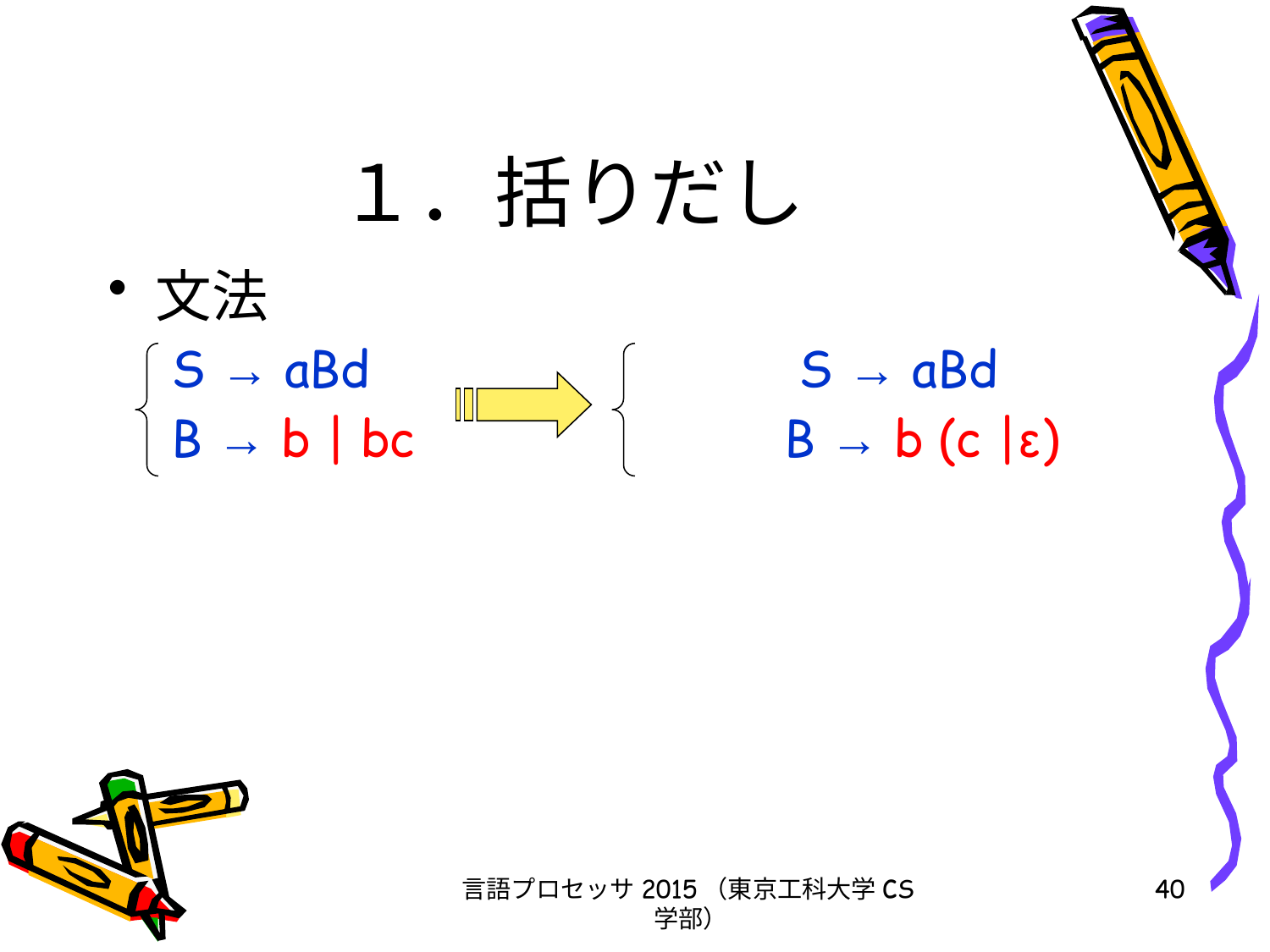

# １．括りだし
文法
S → aBd　　　　　　　　 S → aBd
B → b | bc　　　　　　　B → b (c |ε)

言語プロセッサ2015（東京工科大学CS学部）
40